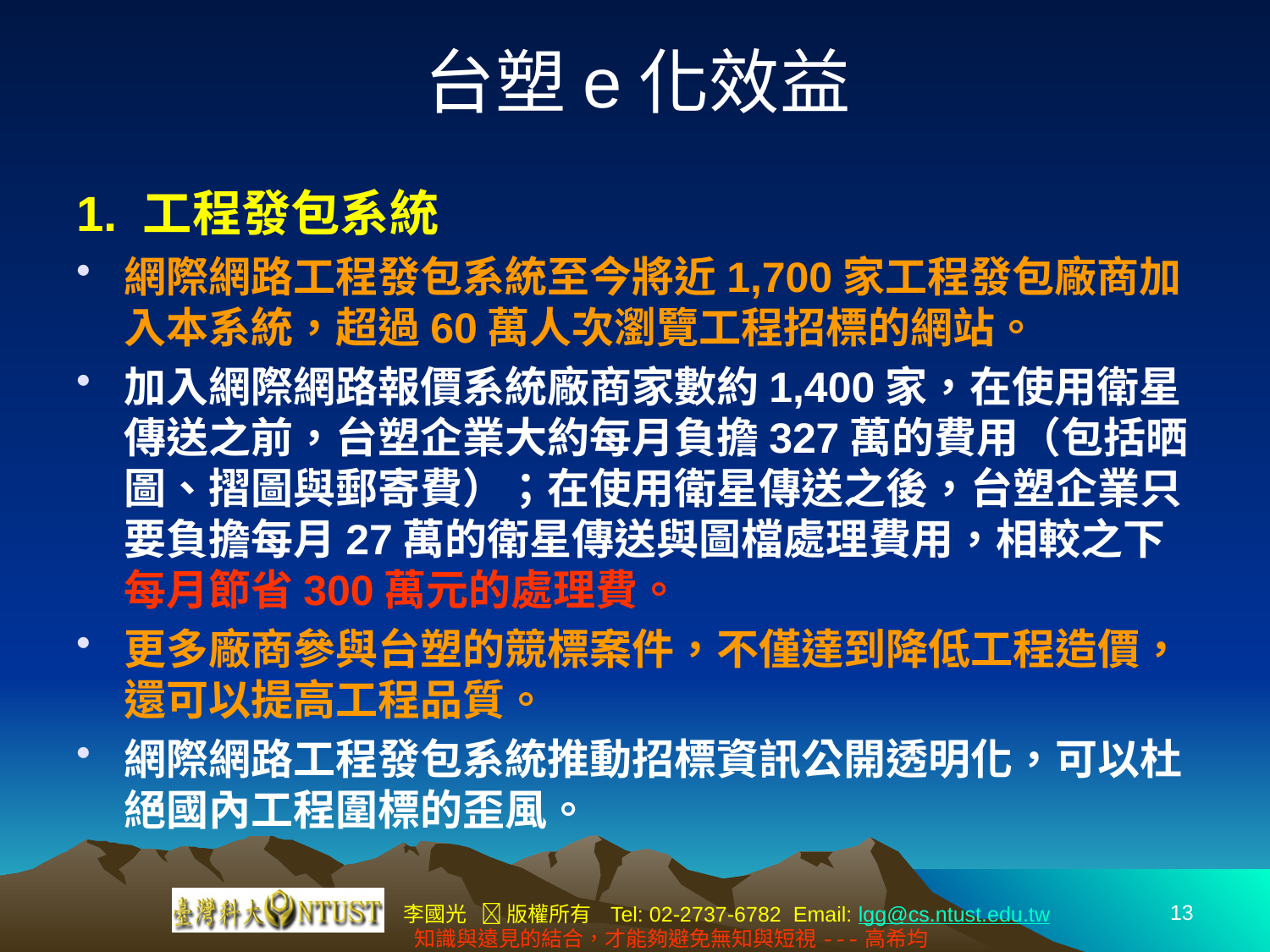

# 台塑e化效益
1. 工程發包系統
網際網路工程發包系統至今將近1,700家工程發包廠商加入本系統，超過60萬人次瀏覽工程招標的網站。
加入網際網路報價系統廠商家數約1,400家，在使用衛星傳送之前，台塑企業大約每月負擔327萬的費用（包括晒圖、摺圖與郵寄費）；在使用衛星傳送之後，台塑企業只要負擔每月27萬的衛星傳送與圖檔處理費用，相較之下每月節省300萬元的處理費。
更多廠商參與台塑的競標案件，不僅達到降低工程造價，還可以提高工程品質。
網際網路工程發包系統推動招標資訊公開透明化，可以杜絕國內工程圍標的歪風。
13